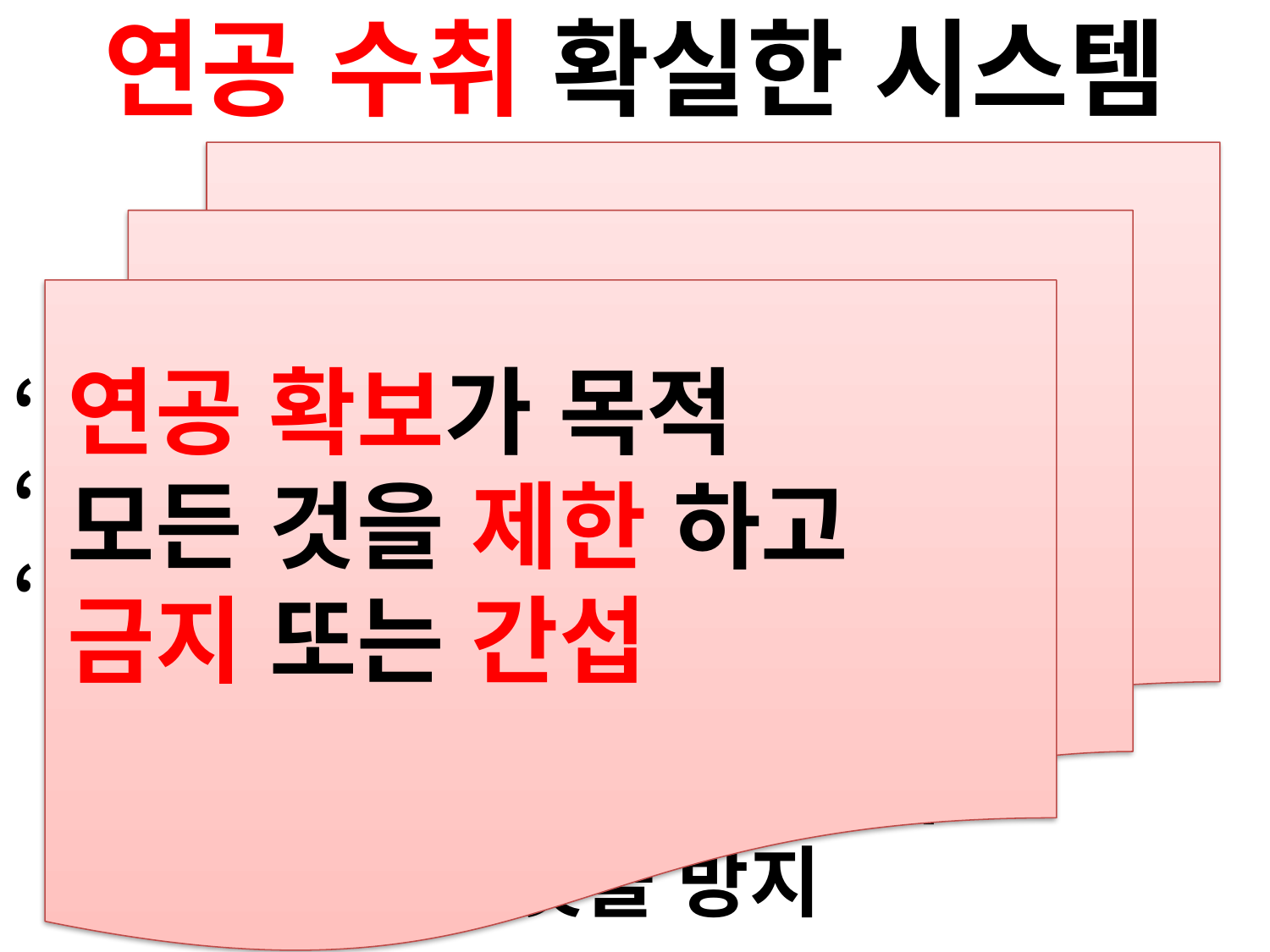

연공 수취 확실한 시스템

연공 확보가 목적
모든 것을 제한 하고 금지 또는 간섭
게이안 오후레가키

‘사치 하는 부인과 인연을 끊는다’
‘술과 차는 마시지 않는다’
‘옷은 목면으로 된 것만 입는다’
       세세한 부분 까지 간섭
       사치스러운 생활에 빠져
       타락 하는 것을 방지